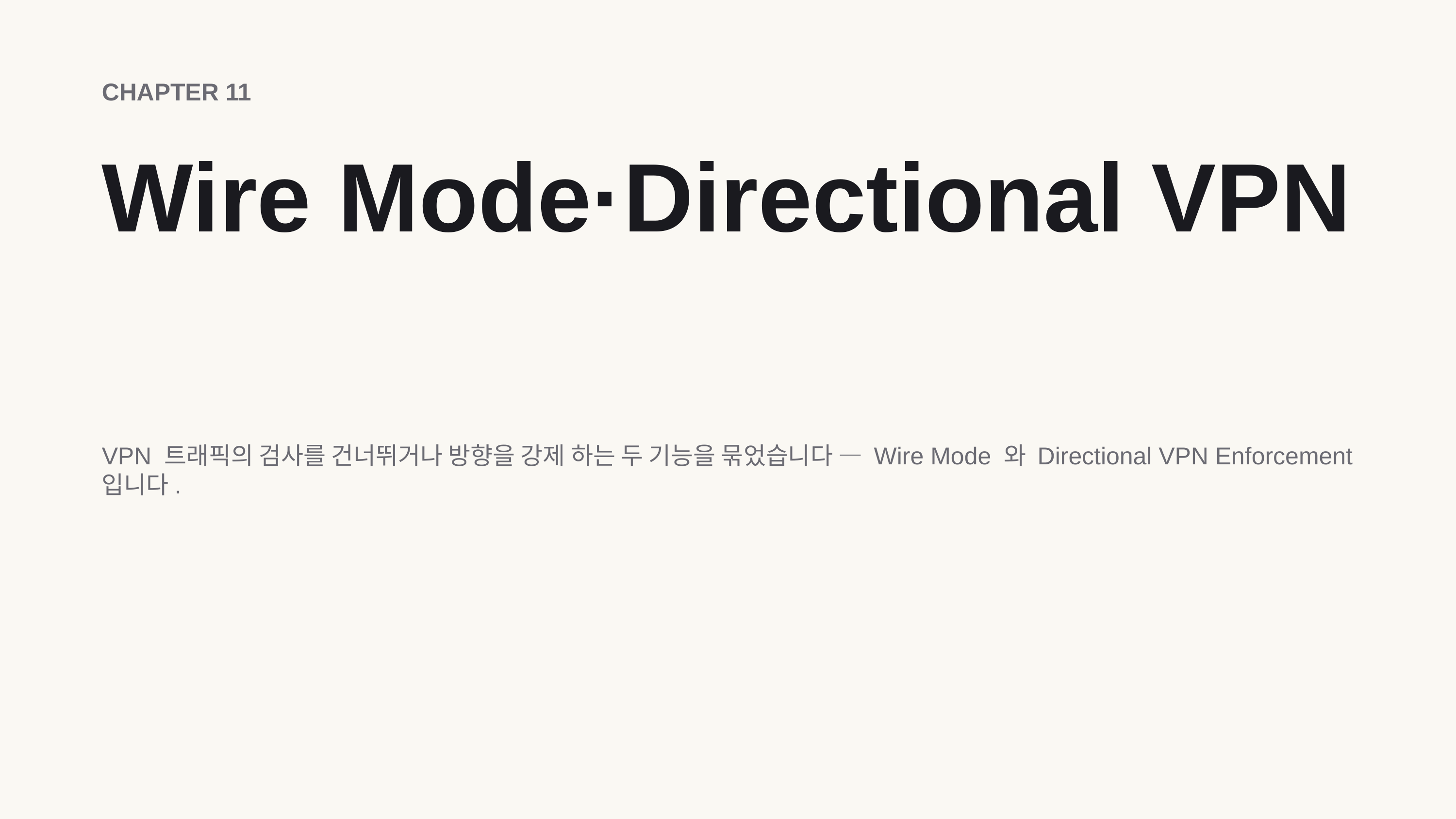

CHAPTER 11
Wire Mode·Directional VPN
VPN 트래픽의 검사를 건너뛰거나 방향을 강제 하는 두 기능을 묶었습니다 — Wire Mode 와 Directional VPN Enforcement 입니다.